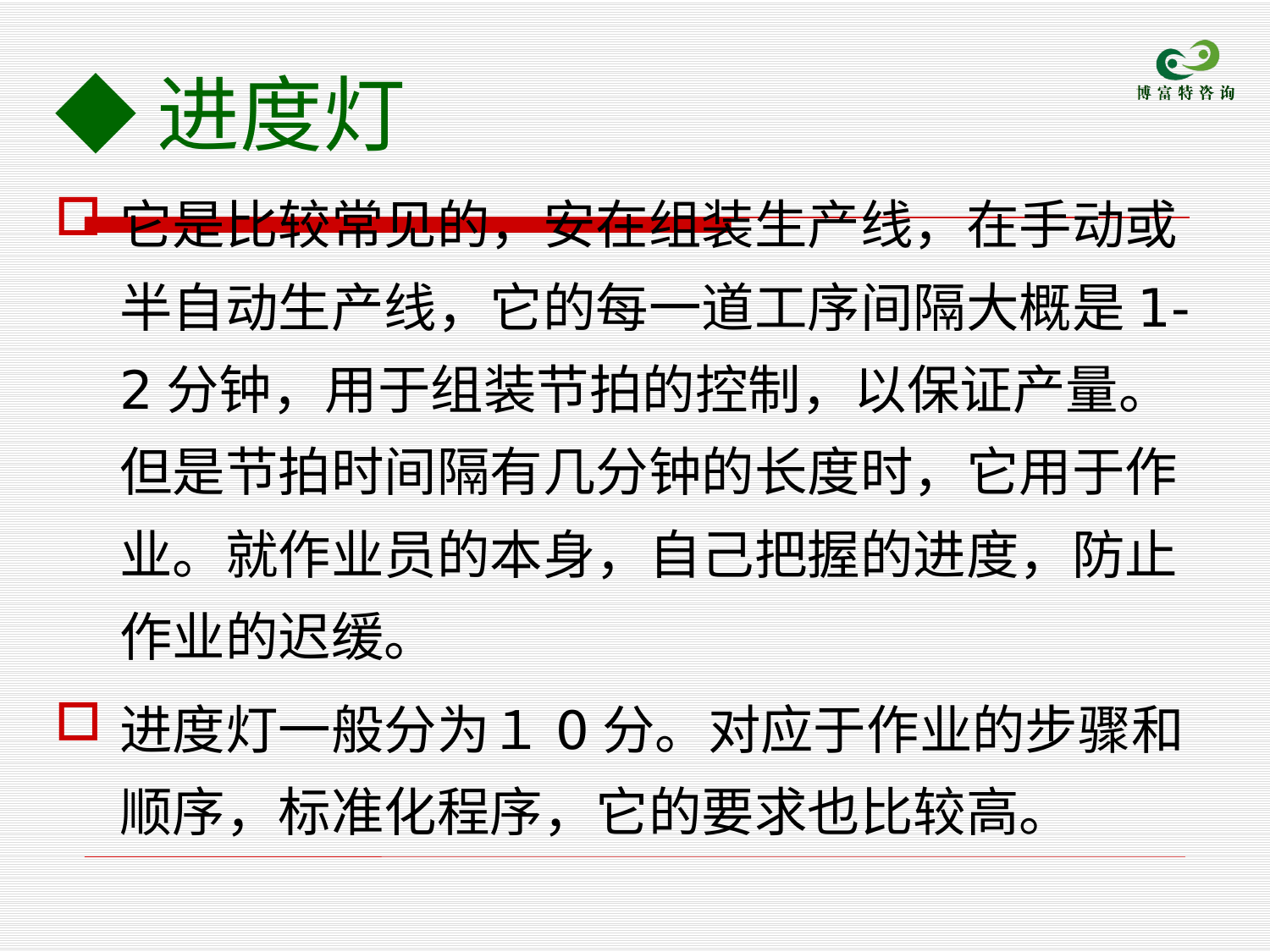

◆进度灯
它是比较常见的，安在组装生产线，在手动或半自动生产线，它的每一道工序间隔大概是1-2分钟，用于组装节拍的控制，以保证产量。但是节拍时间隔有几分钟的长度时，它用于作业。就作业员的本身，自己把握的进度，防止作业的迟缓。
进度灯一般分为１0分。对应于作业的步骤和顺序，标准化程序，它的要求也比较高。
471